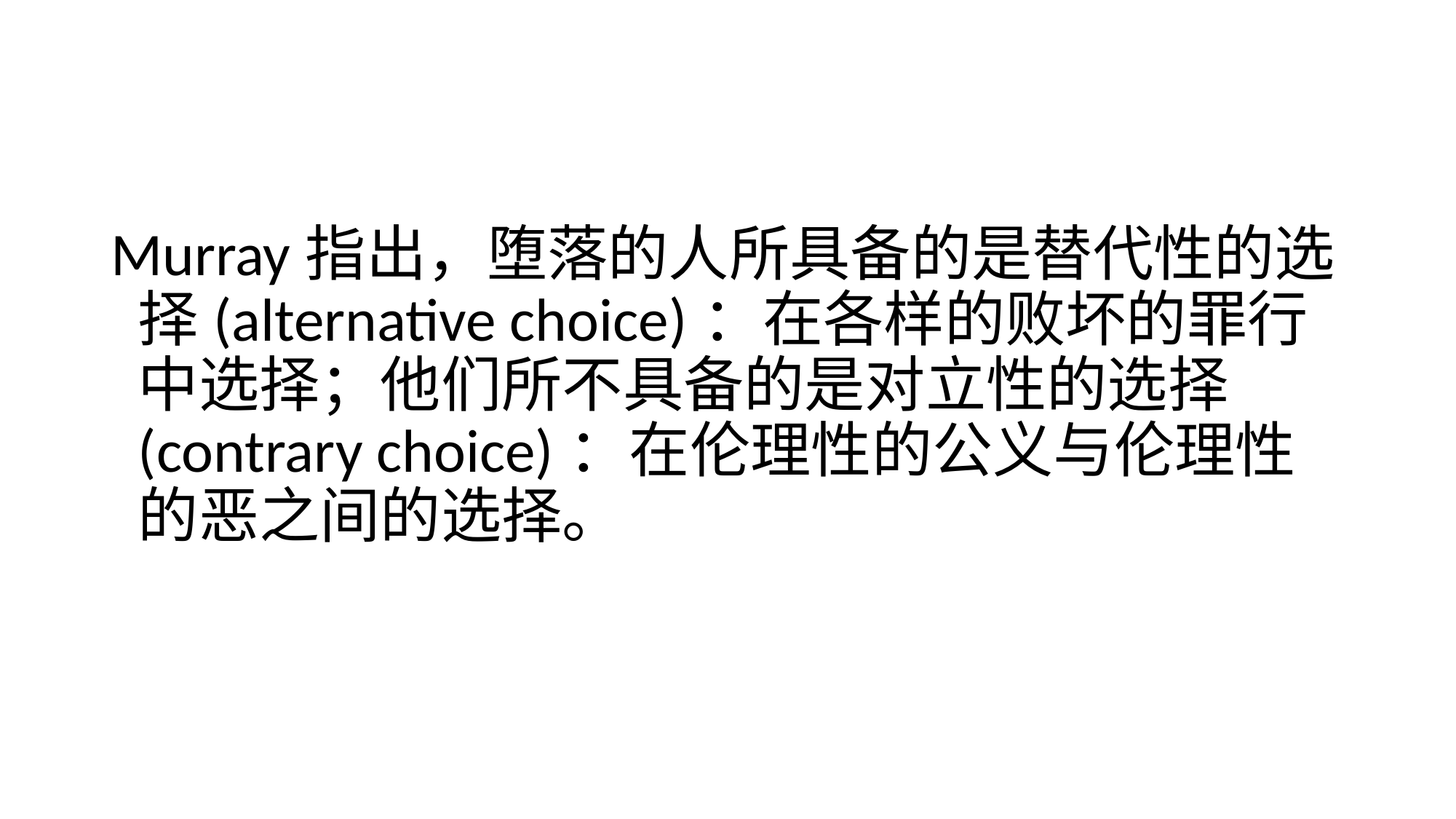

#
Murray指出，堕落的人所具备的是替代性的选择(alternative choice)：在各样的败坏的罪行中选择；他们所不具备的是对立性的选择(contrary choice)：在伦理性的公义与伦理性的恶之间的选择。